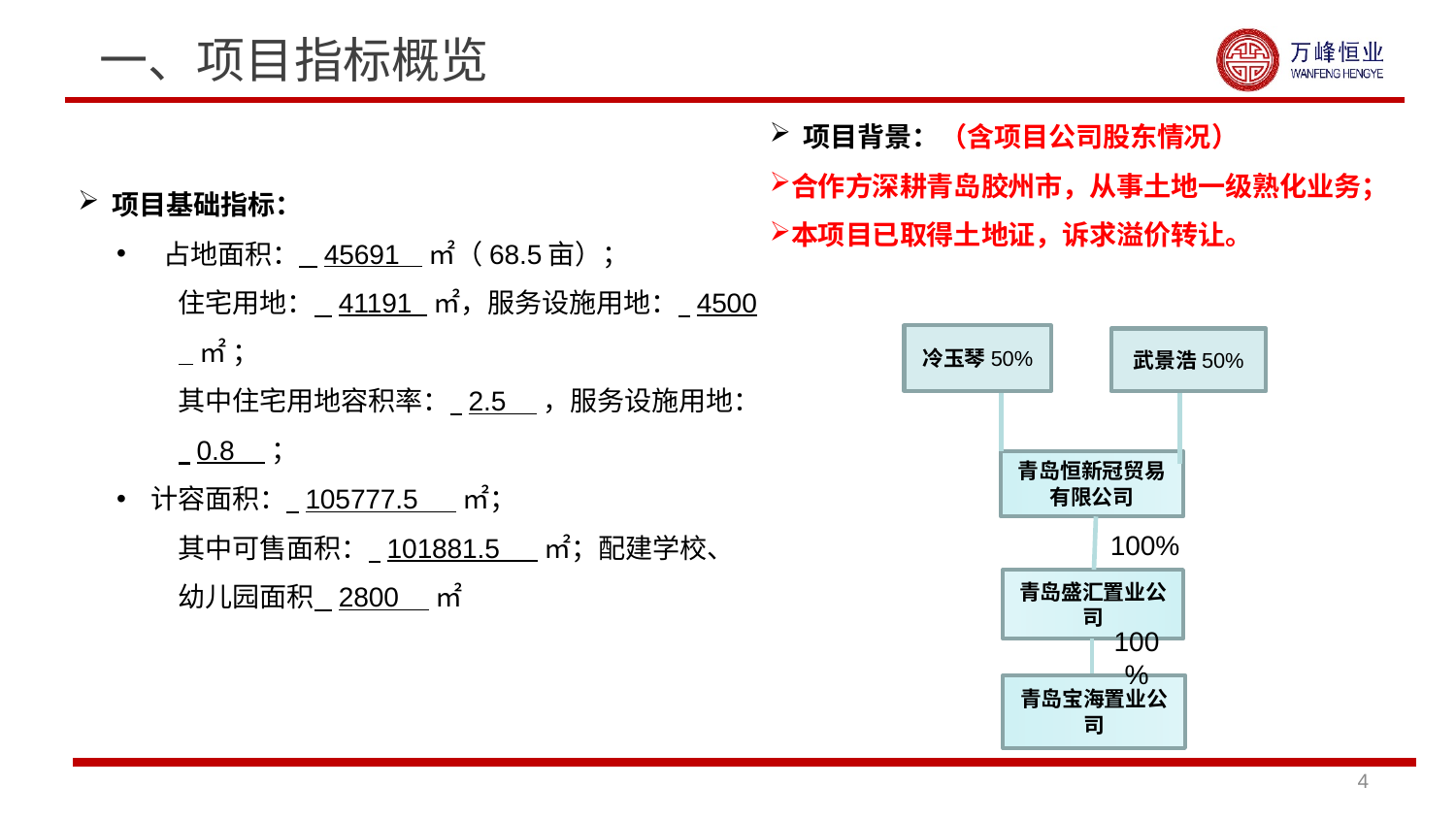

一、项目指标概览
 项目背景：（含项目公司股东情况）
合作方深耕青岛胶州市，从事土地一级熟化业务；
本项目已取得土地证，诉求溢价转让。

 项目基础指标：
 占地面积：   45691   ㎡（68.5亩）；
住宅用地：   41191  ㎡，服务设施用地：  4500   ㎡ ；
其中住宅用地容积率：  2.5    ，服务设施用地：  0.8    ；
计容面积：  105777.5     ㎡；
其中可售面积：  101881.5     ㎡；配建学校、幼儿园面积   2800    ㎡
冷玉琴50%
武景浩50%
青岛恒新冠贸易有限公司

100%

青岛盛汇置业公司
100%
青岛宝海置业公司